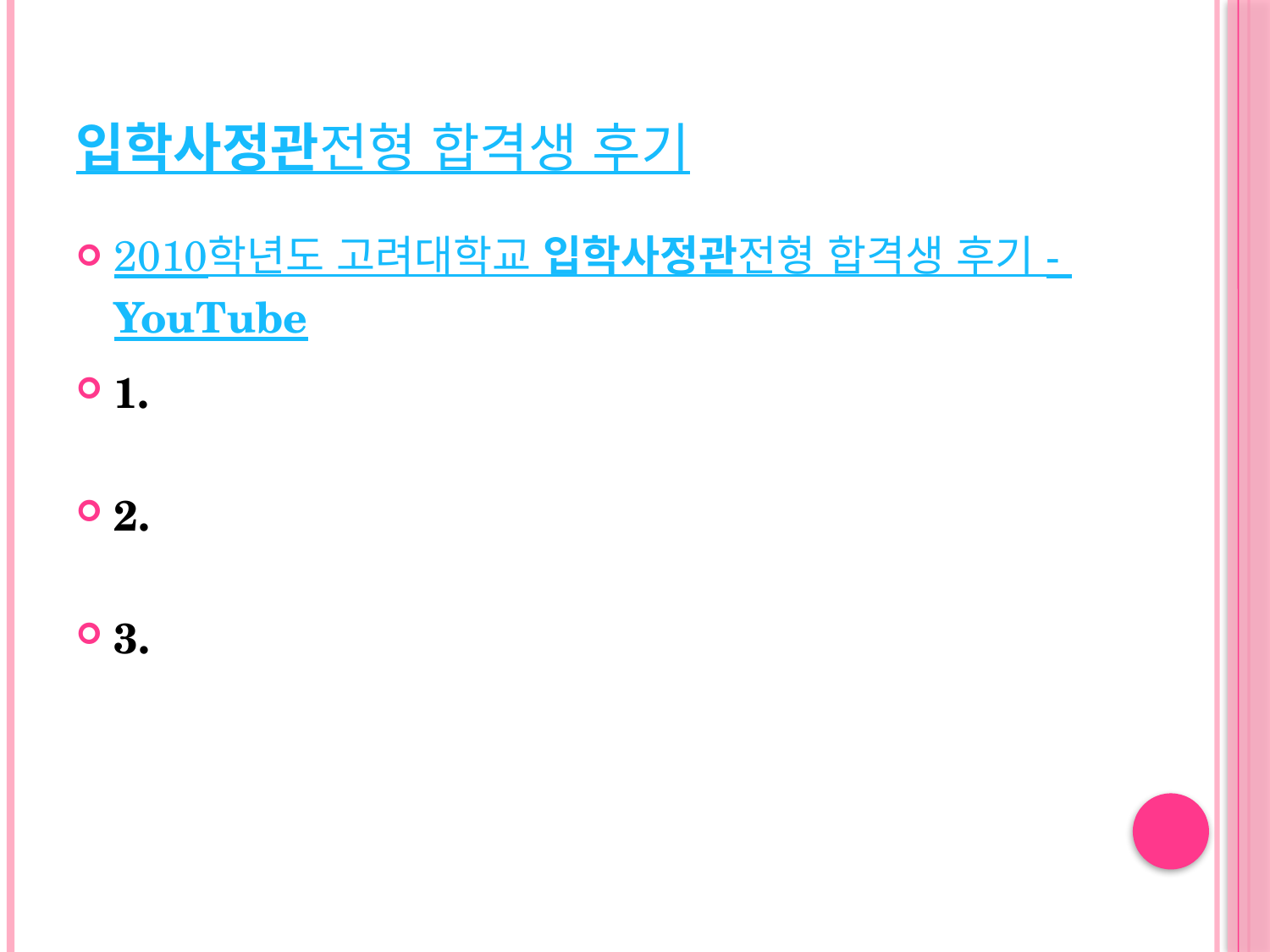

# 입학사정관전형 합격생 후기
2010학년도 고려대학교 입학사정관전형 합격생 후기 - YouTube
1.

2.

3.